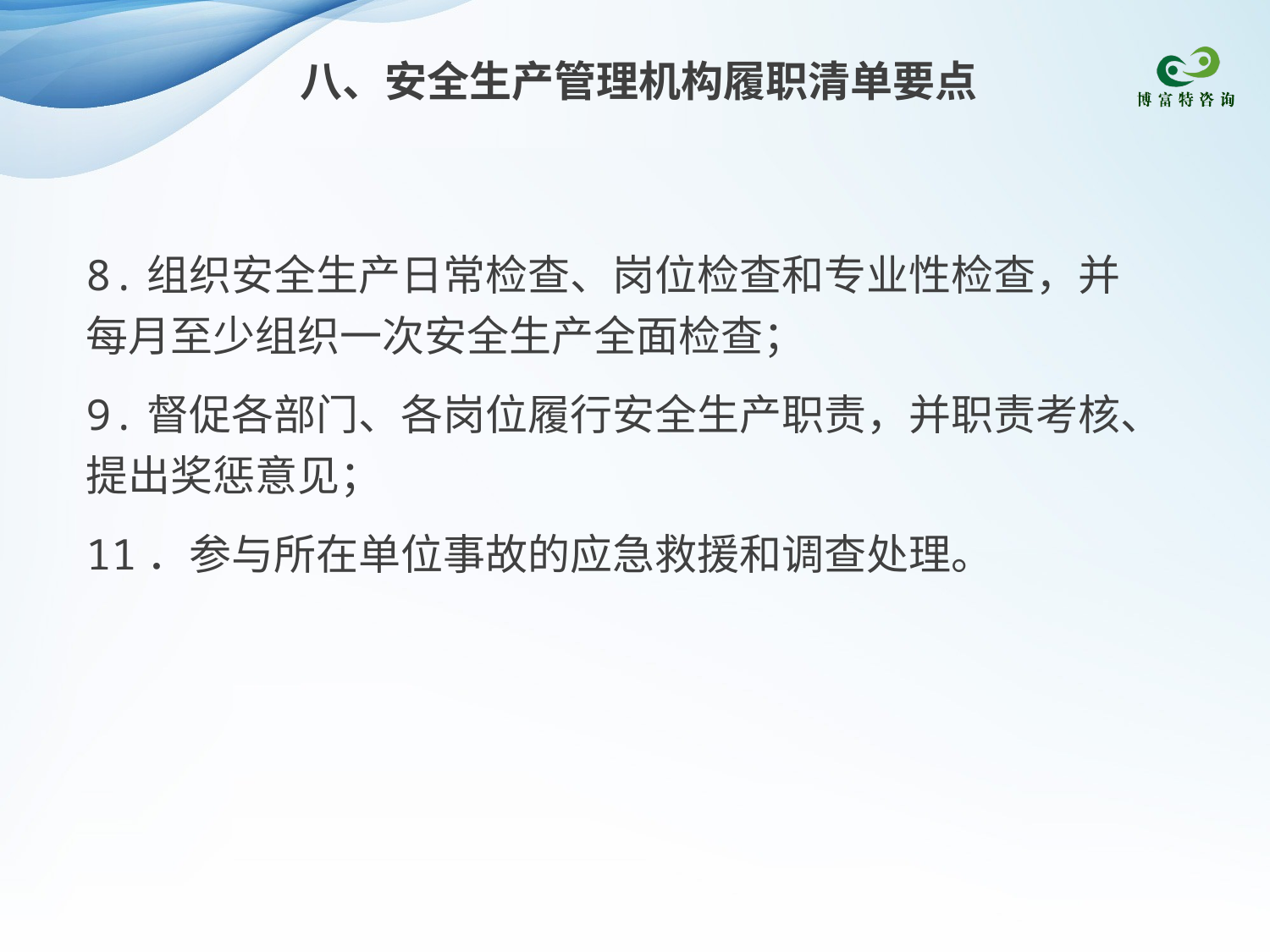

# 八、安全生产管理机构履职清单要点

8.组织安全生产日常检查、岗位检查和专业性检查，并每月至少组织一次安全生产全面检查；
9.督促各部门、各岗位履行安全生产职责，并职责考核、提出奖惩意见；
11．参与所在单位事故的应急救援和调查处理。